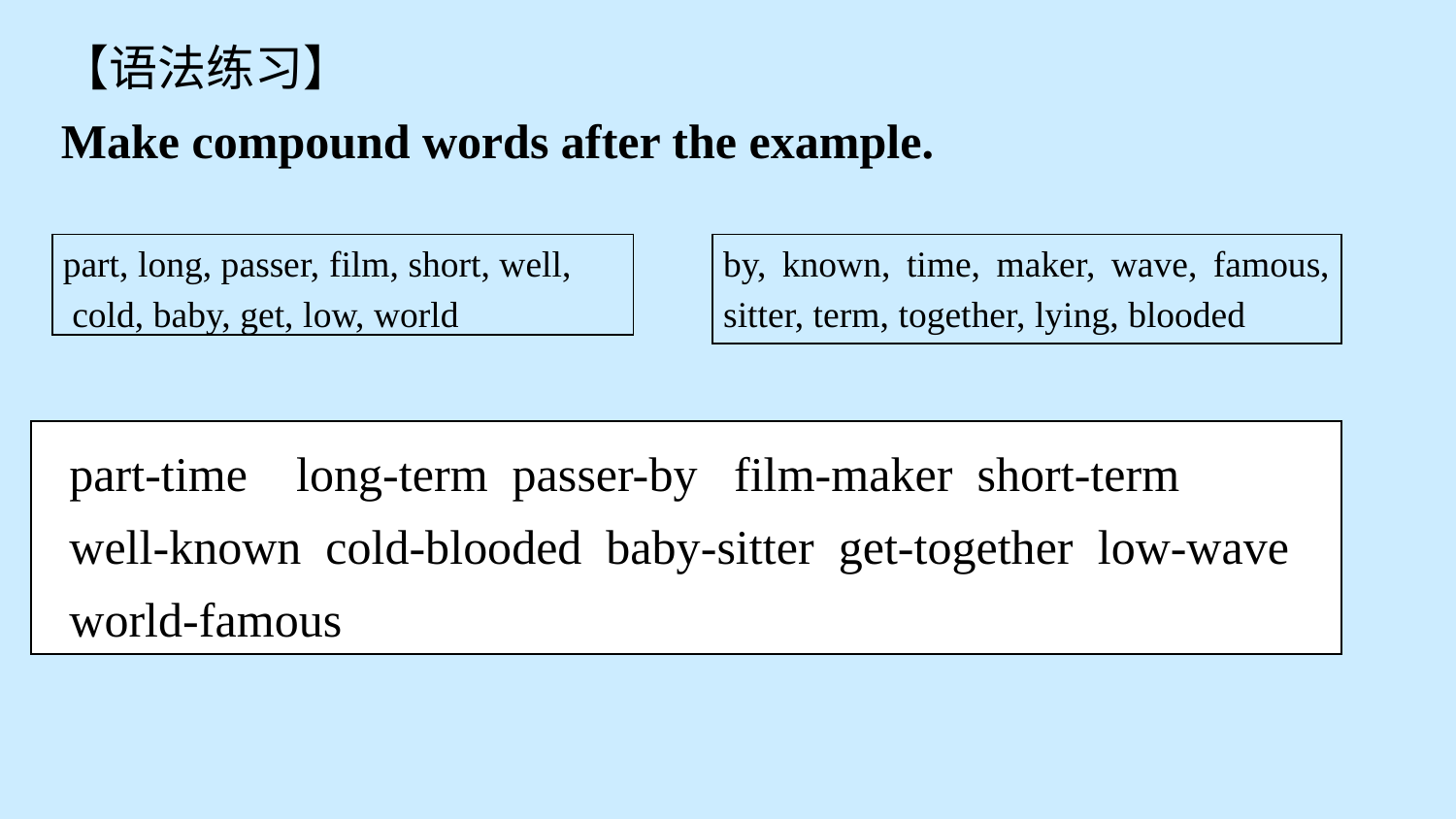

【语法练习】
Make compound words after the example.
| part, long, passer, film, short, well, cold, baby, get, low, world |
| --- |
| by, known, time, maker, wave, famous, sitter, term, together, lying, blooded |
| --- |
part-time    long-term  passer-by   film-maker  short-term
well-known  cold-blooded  baby-sitter  get-together  low-wave
world-famous